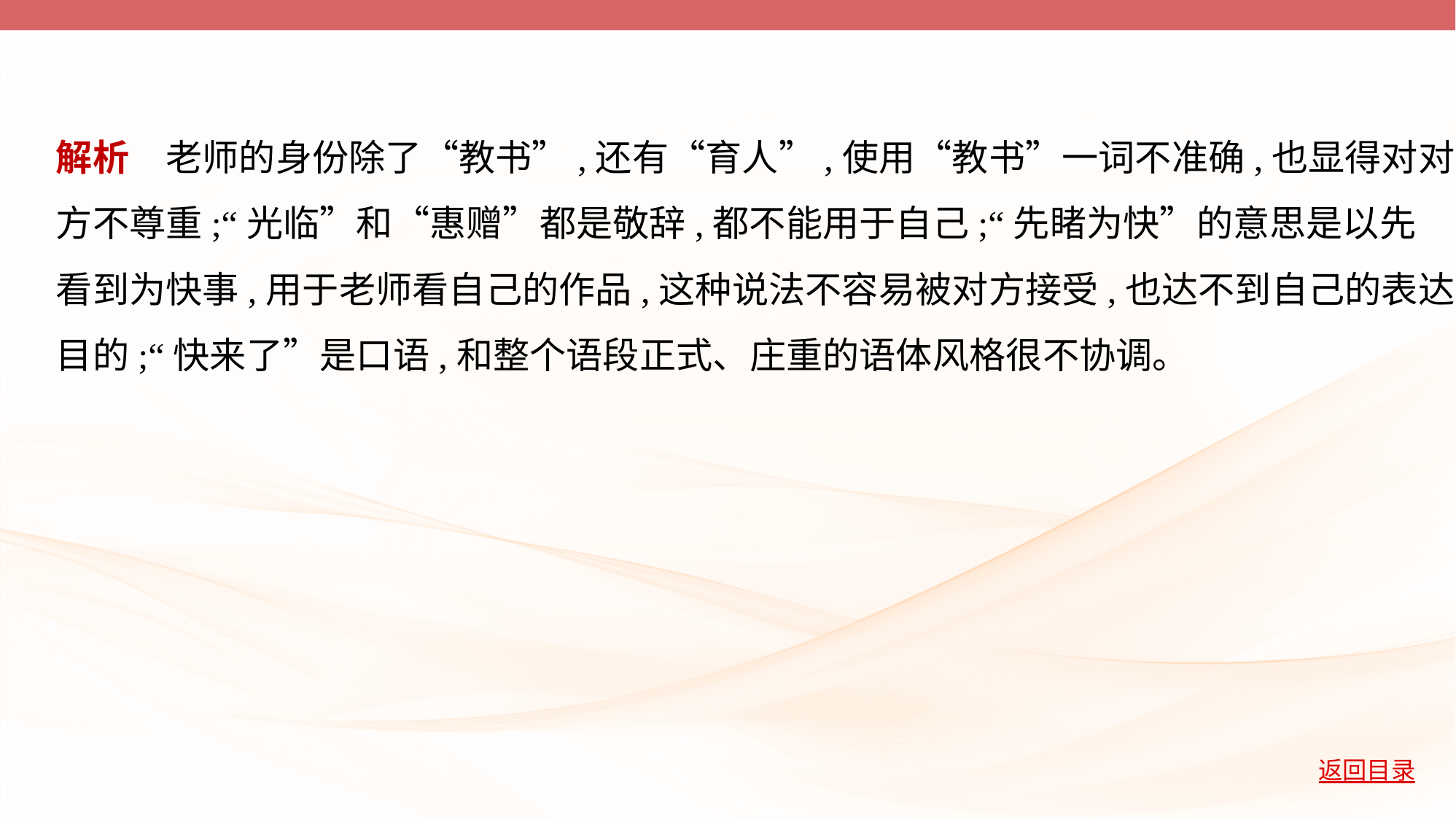

解析　老师的身份除了“教书”,还有“育人”,使用“教书”一词不准确,也显得对对
方不尊重;“光临”和“惠赠”都是敬辞,都不能用于自己;“先睹为快”的意思是以先
看到为快事,用于老师看自己的作品,这种说法不容易被对方接受,也达不到自己的表达
目的;“快来了”是口语,和整个语段正式、庄重的语体风格很不协调。